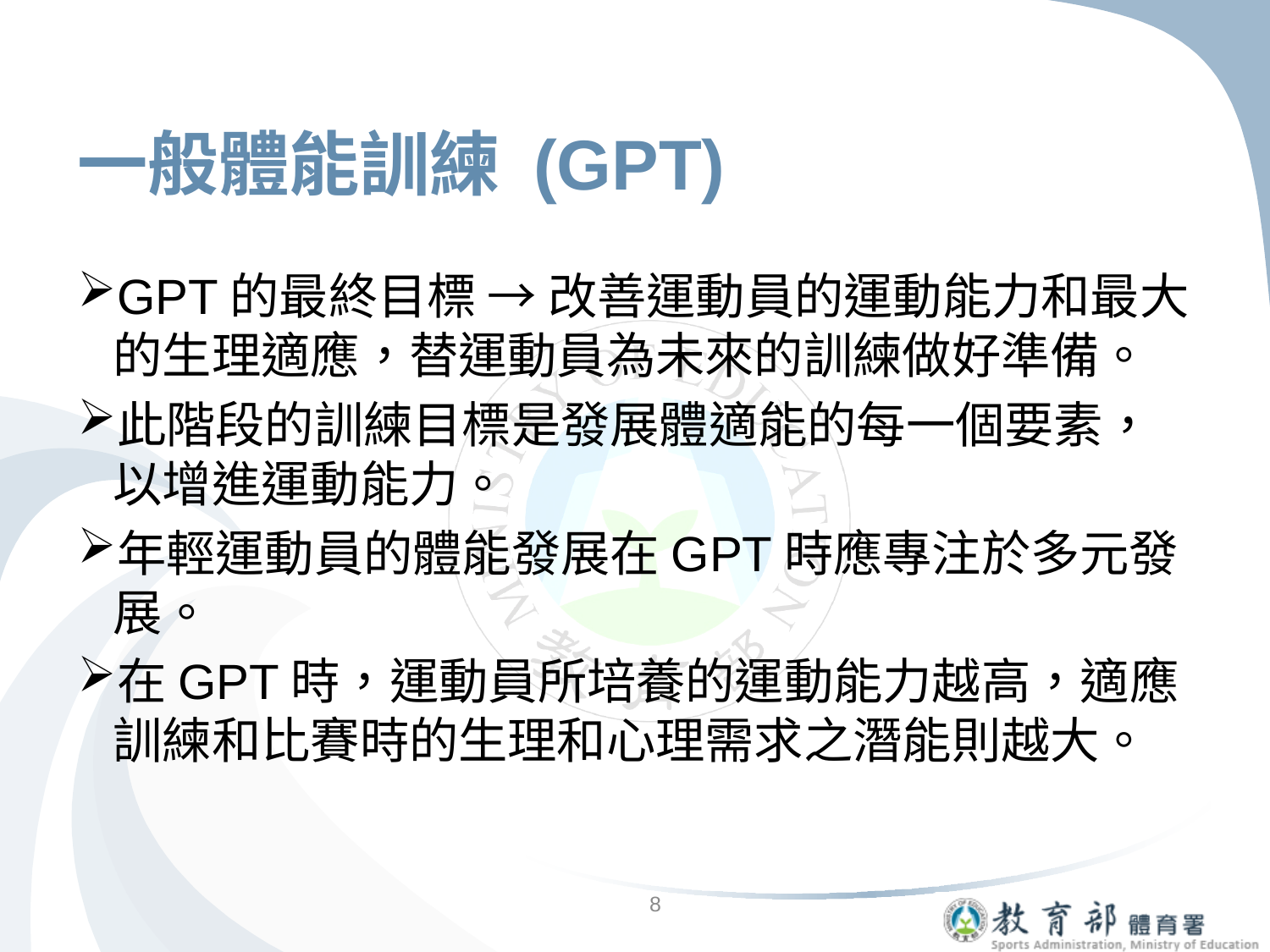

# 一般體能訓練 (GPT)
GPT的最終目標 → 改善運動員的運動能力和最大的生理適應，替運動員為未來的訓練做好準備。
此階段的訓練目標是發展體適能的每一個要素，以增進運動能力。
年輕運動員的體能發展在GPT時應專注於多元發展。
在GPT時，運動員所培養的運動能力越高，適應訓練和比賽時的生理和心理需求之潛能則越大。
8